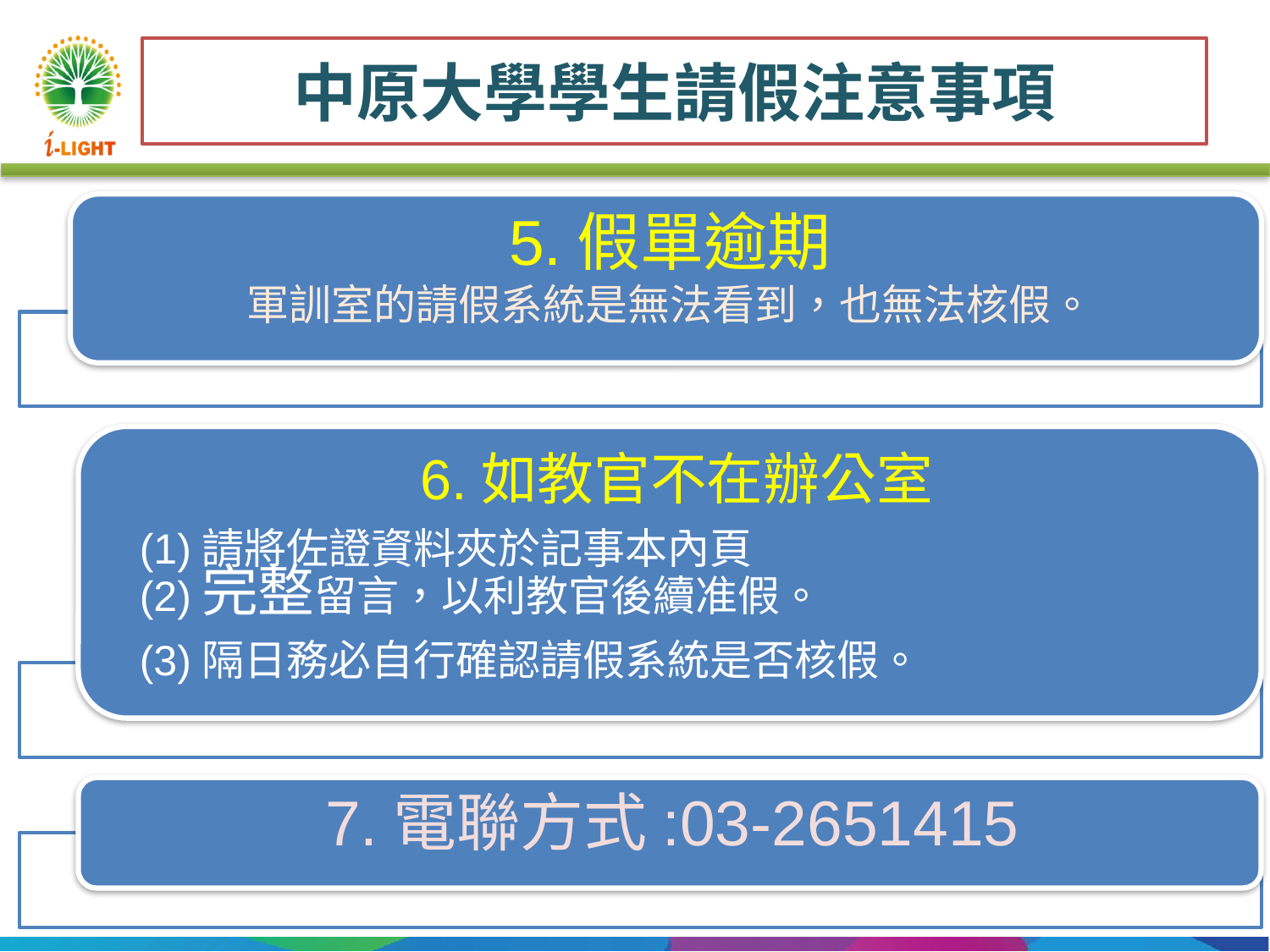

# 中原大學學生請假注意事項
5.假單逾期
軍訓室的請假系統是無法看到，也無法核假。
6.如教官不在辦公室
(1)請將佐證資料夾於記事本內頁
(2)完整留言，以利教官後續准假。
(3)隔日務必自行確認請假系統是否核假。
7.電聯方式:03-2651415